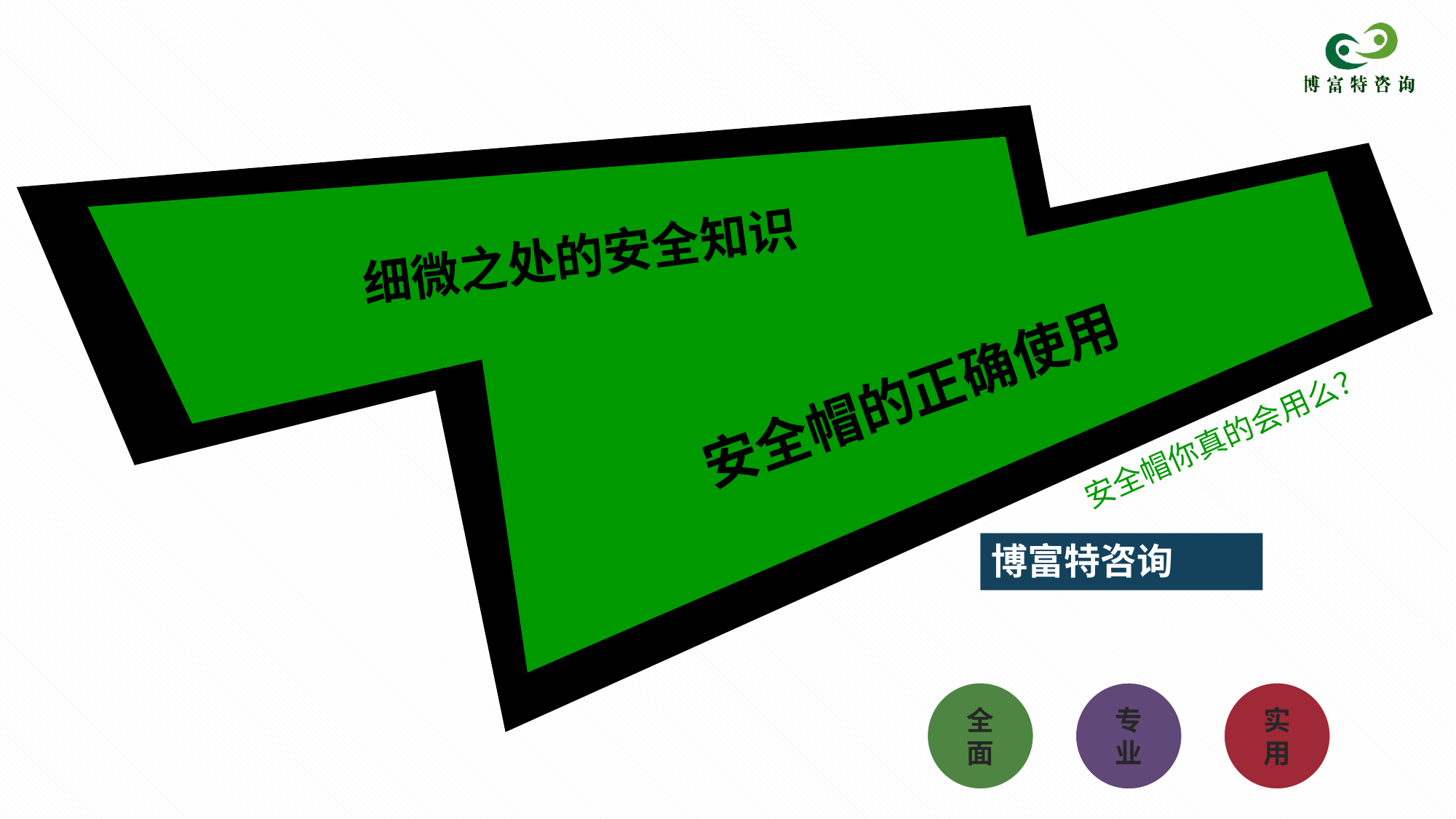

细微之处的安全知识
安全帽的正确使用
安全帽你真的会用么？
博富特咨询
全面
实用
专业